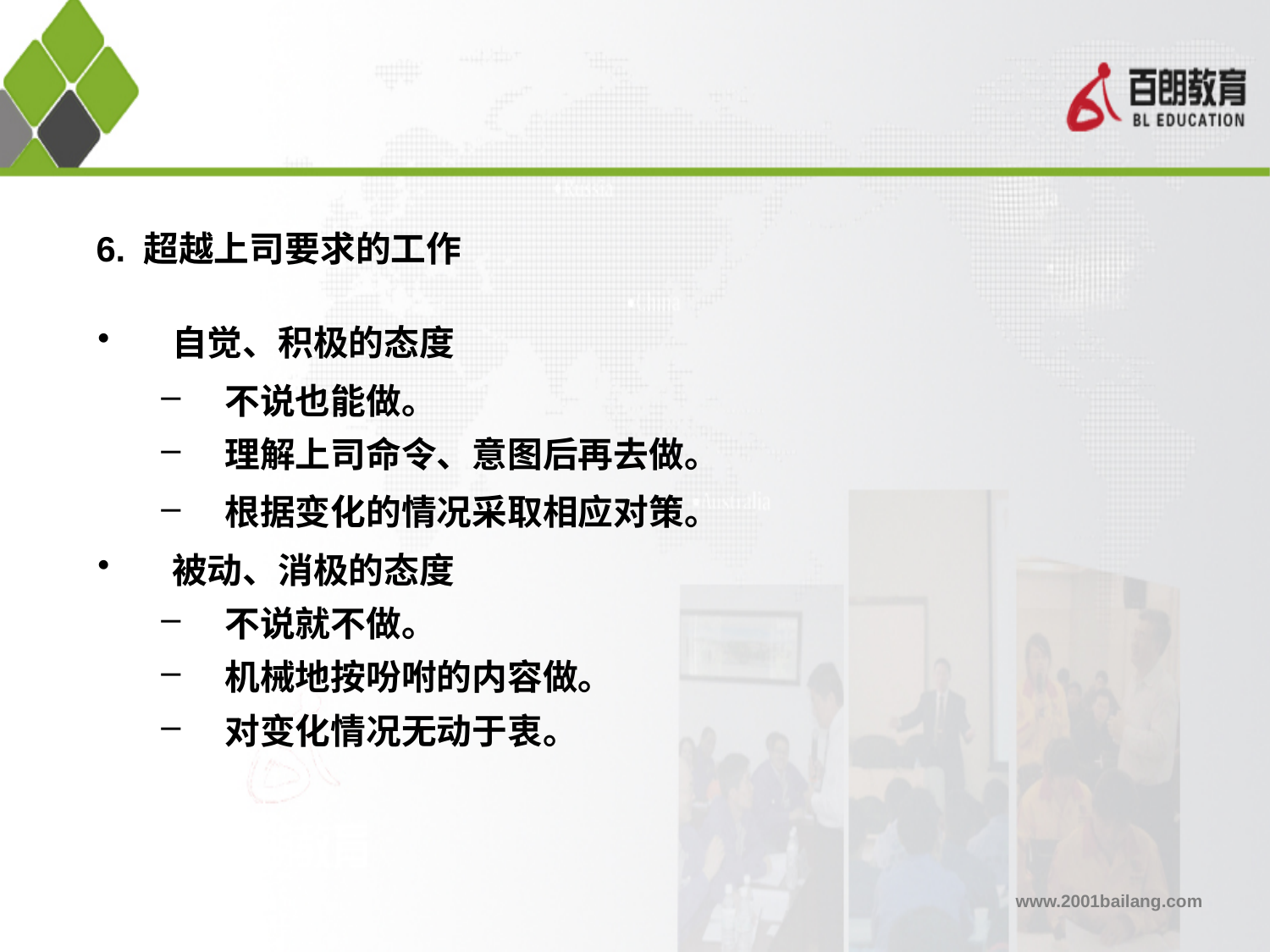

6. 超越上司要求的工作
自觉、积极的态度
不说也能做。
理解上司命令、意图后再去做。
根据变化的情况采取相应对策。
被动、消极的态度
不说就不做。
机械地按吩咐的内容做。
对变化情况无动于衷。